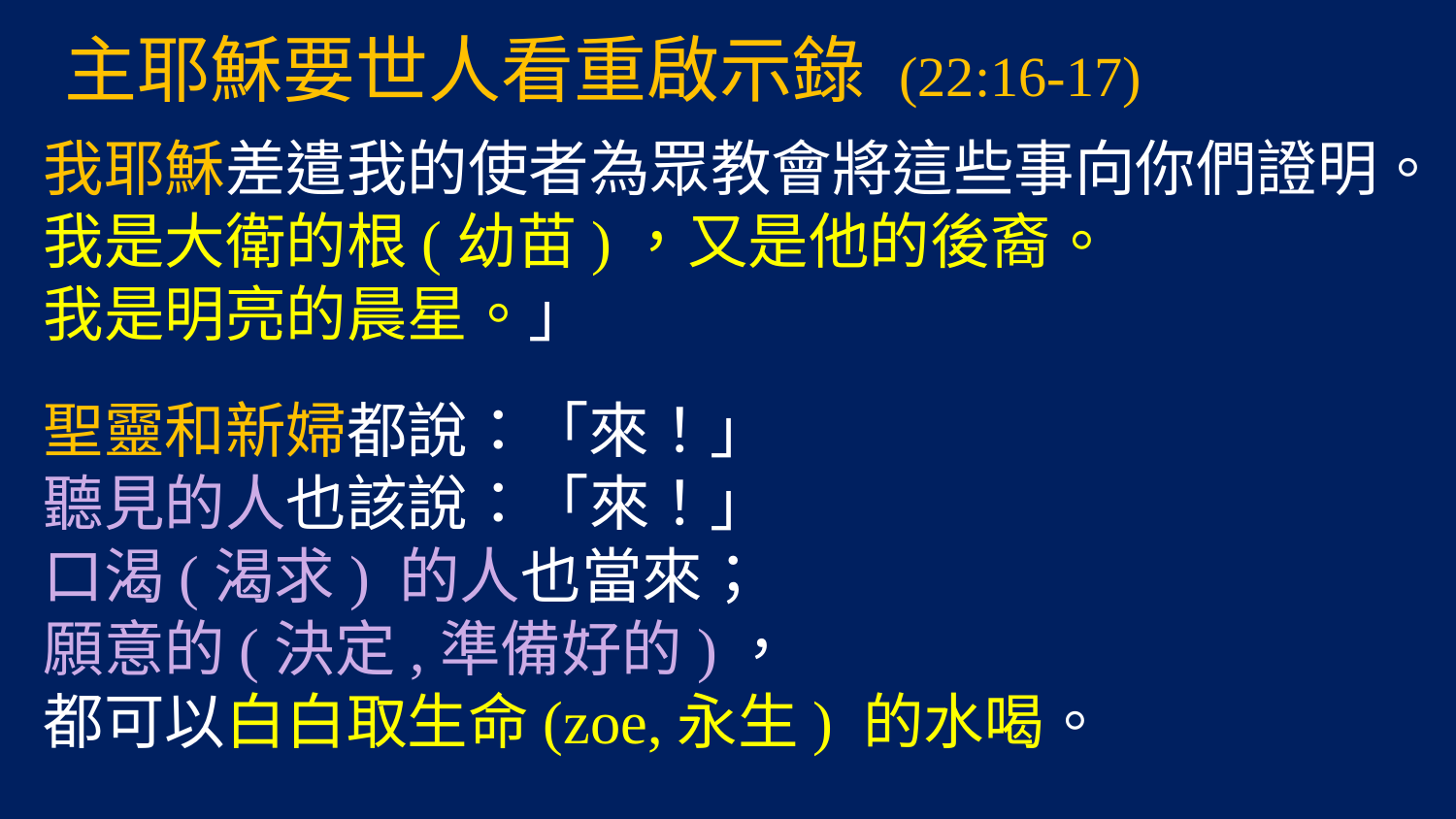

# 主耶穌要世人看重啟示錄 (22:16-17)
我耶穌差遣我的使者為眾教會將這些事向你們證明。
我是大衛的根(幼苗)，又是他的後裔。
我是明亮的晨星。」

聖靈和新婦都說：「來！」
聽見的人也該說：「來！」
口渴(渴求) 的人也當來；
願意的(決定,準備好的)，
都可以白白取生命(zoe,永生) 的水喝。